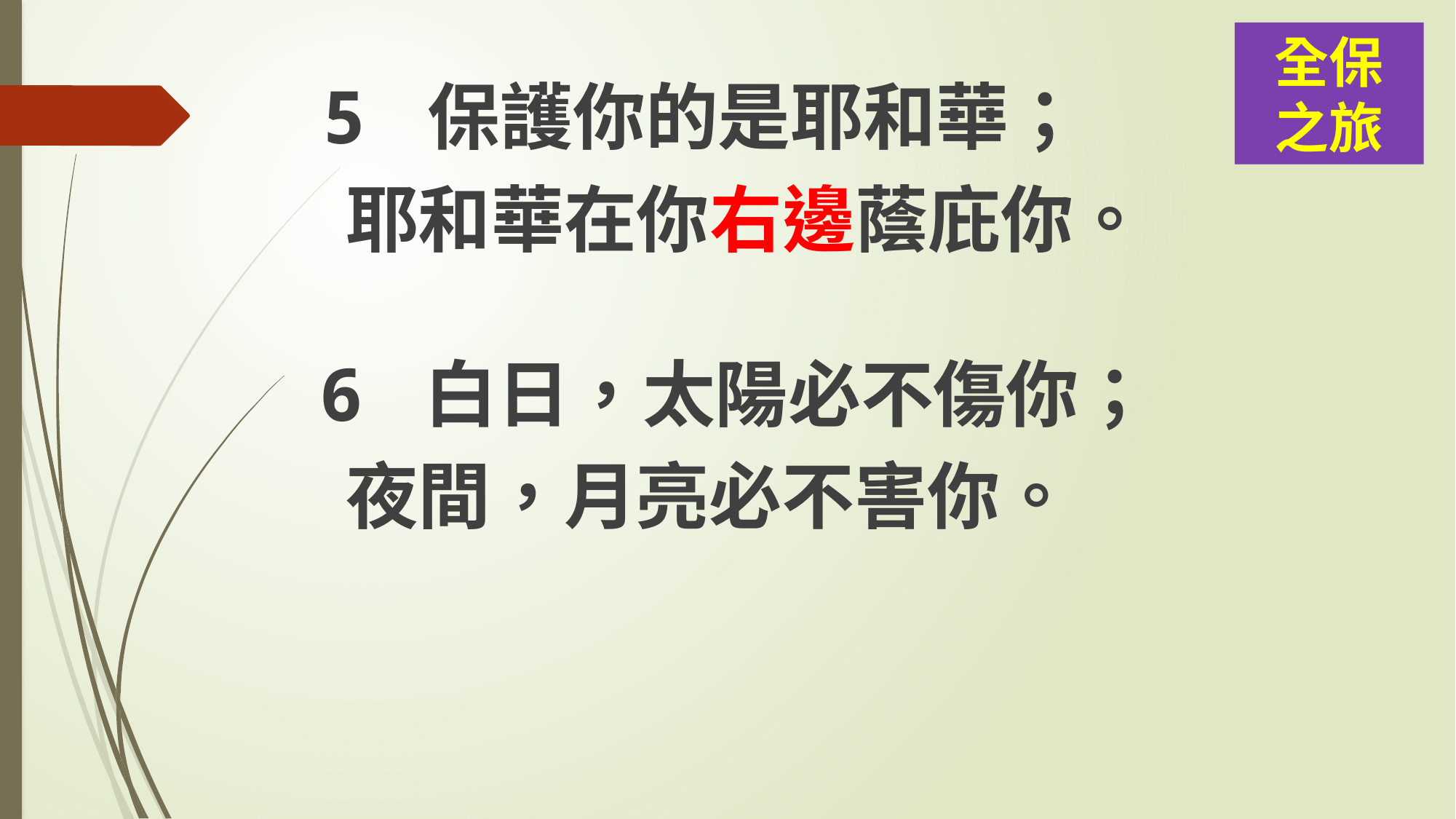

全保
之旅
 5 保護你的是耶和華；
   耶和華在你右邊蔭庇你。
6 白日，太陽必不傷你；
   夜間，月亮必不害你。